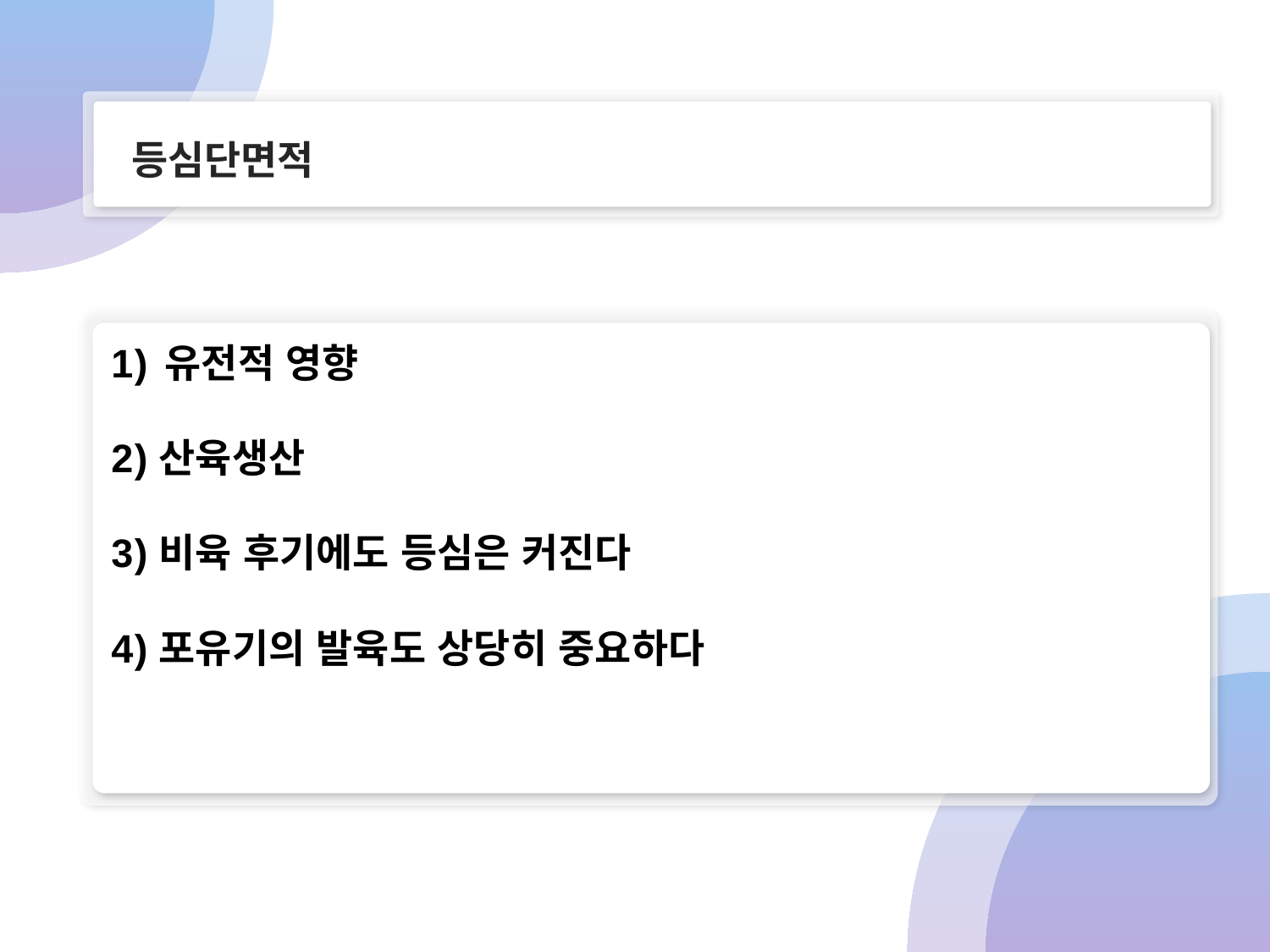

등심단면적

유전적 영향

산육생산

비육 후기에도 등심은 커진다

포유기의 발육도 상당히 중요하다
VISION